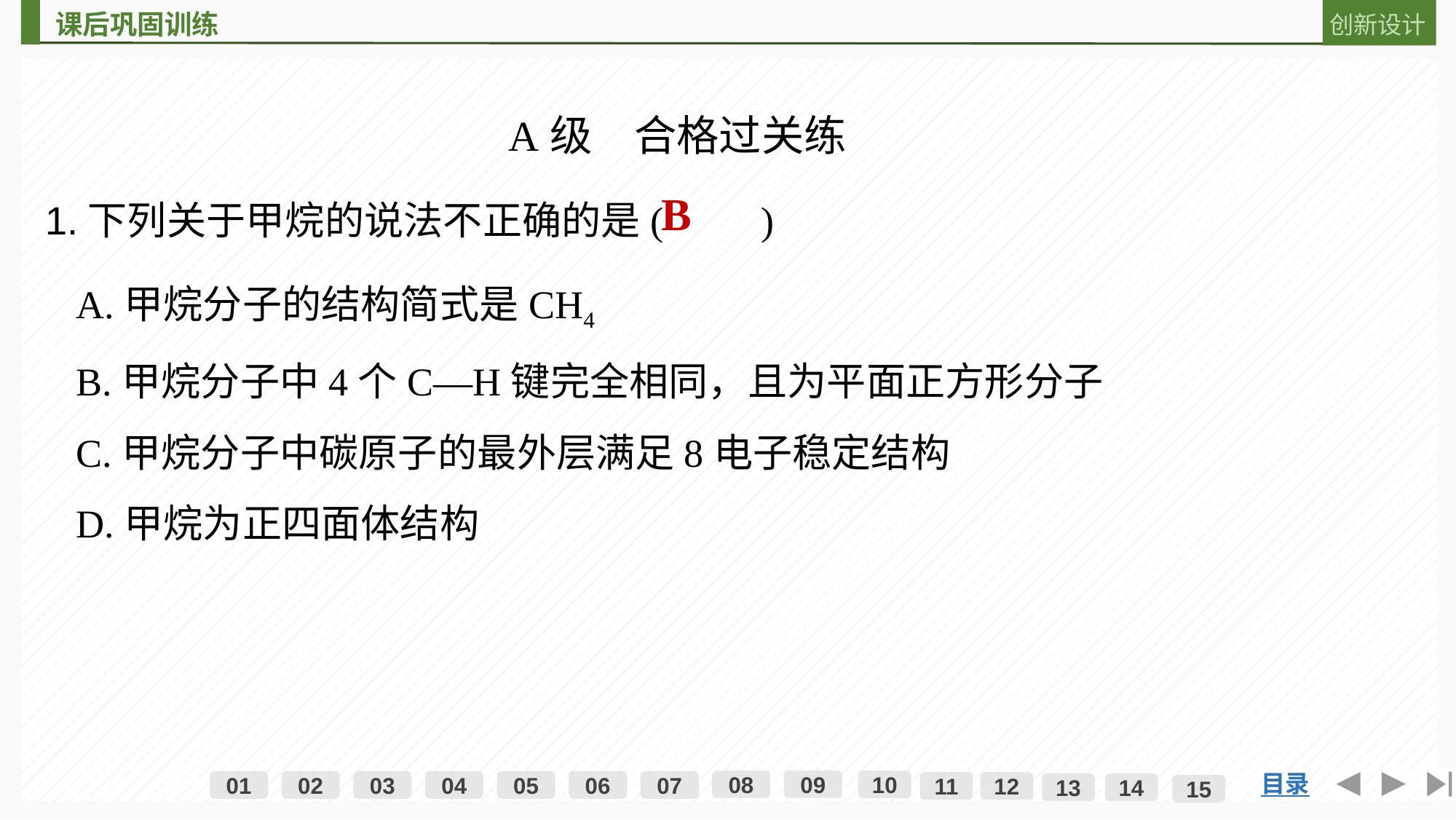

A级　合格过关练
1.下列关于甲烷的说法不正确的是(　　)
B
A.甲烷分子的结构简式是CH4
B.甲烷分子中4个C—H键完全相同，且为平面正方形分子
C.甲烷分子中碳原子的最外层满足8电子稳定结构
D.甲烷为正四面体结构